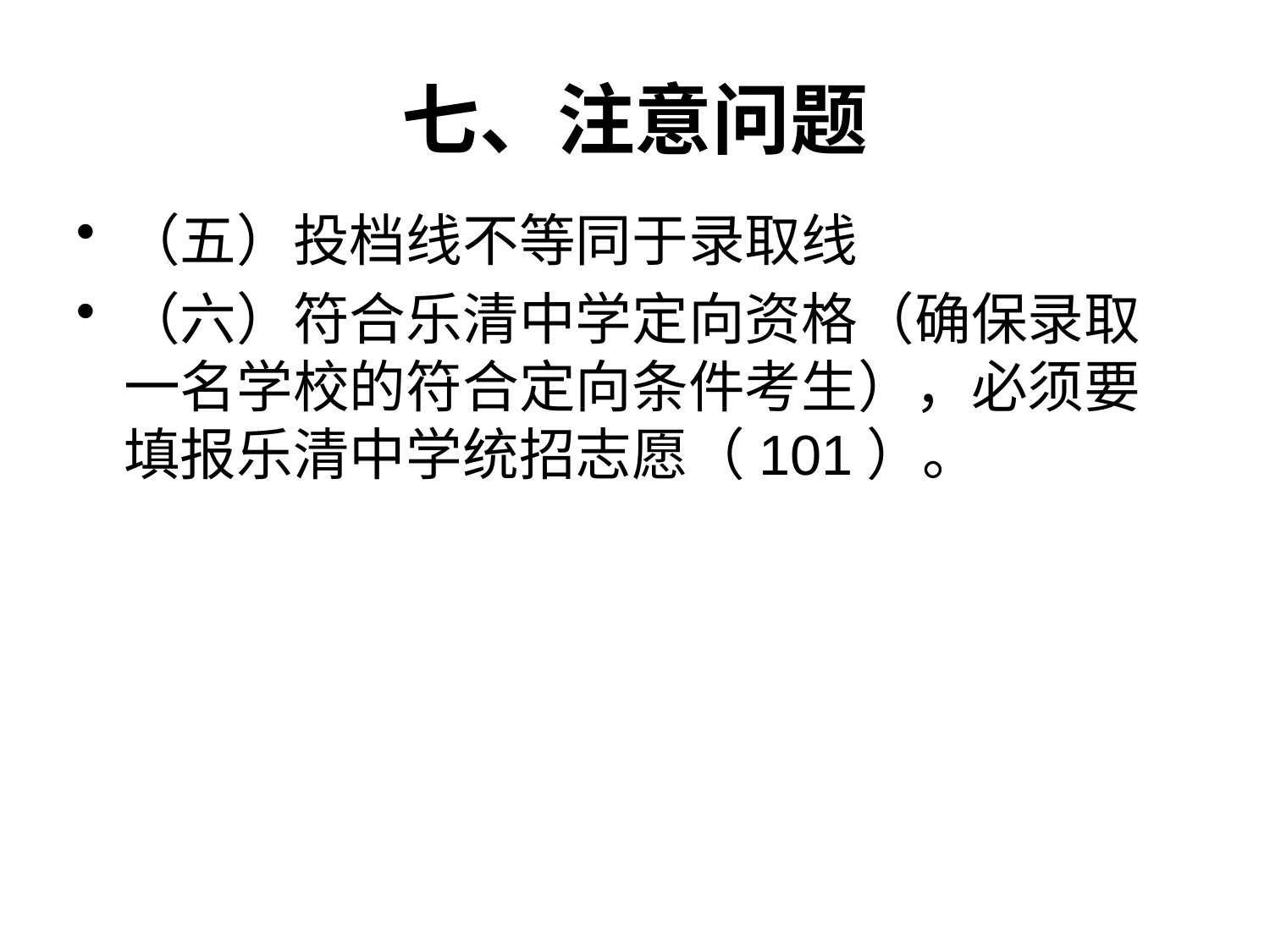

# 七、注意问题
（五）投档线不等同于录取线
（六）符合乐清中学定向资格（确保录取一名学校的符合定向条件考生），必须要填报乐清中学统招志愿（101）。